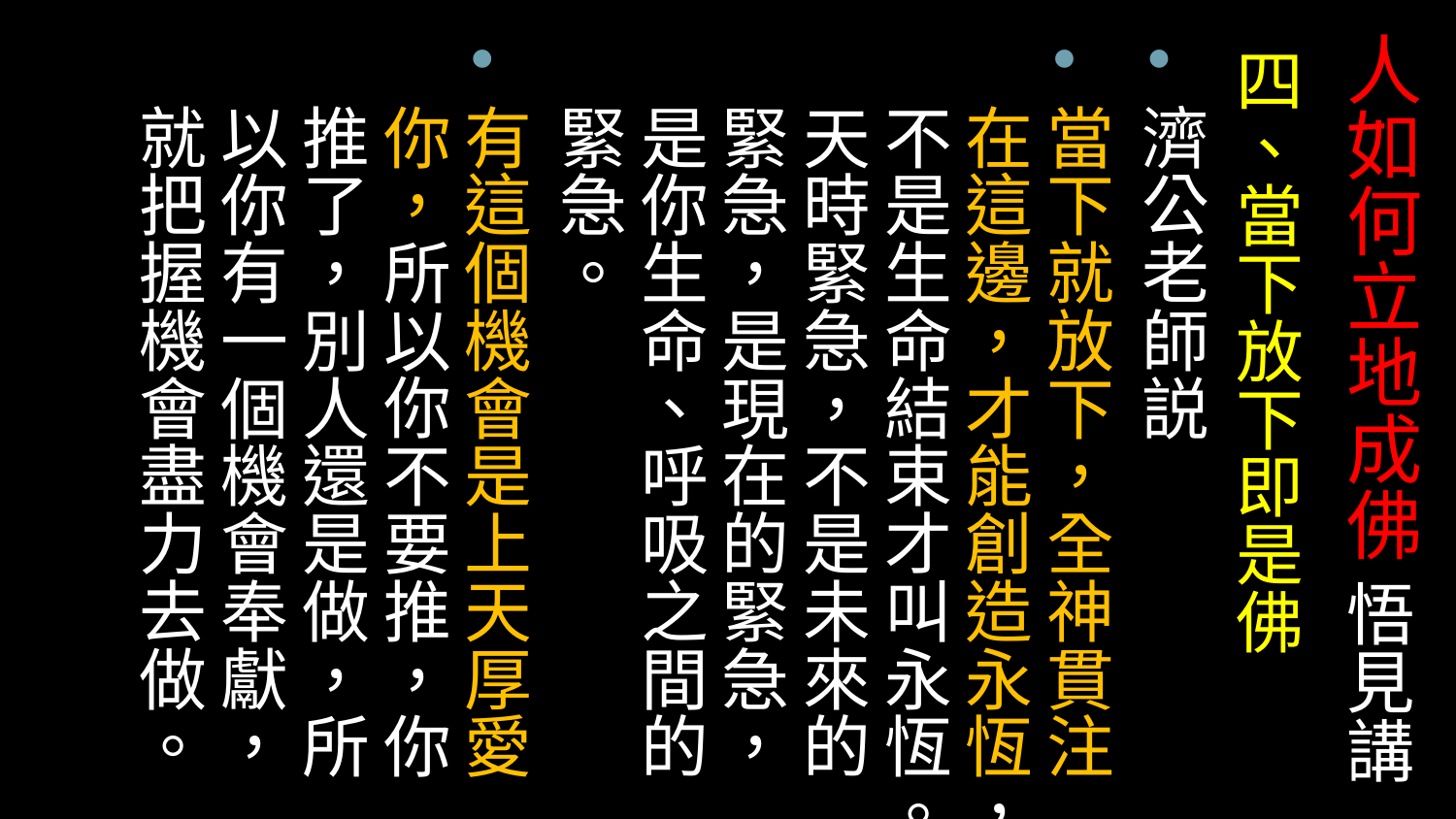

# 人如何立地成佛 悟見講
四、當下放下即是佛
濟公老師説
當下就放下，全神貫注在這邊，才能創造永恆，不是生命結束才叫永恆。天時緊急，不是未來的緊急，是現在的緊急，是你生命、呼吸之間的緊急。
有這個機會是上天厚愛你，所以你不要推，你推了，別人還是做，所以你有一個機會奉獻，就把握機會盡力去做。